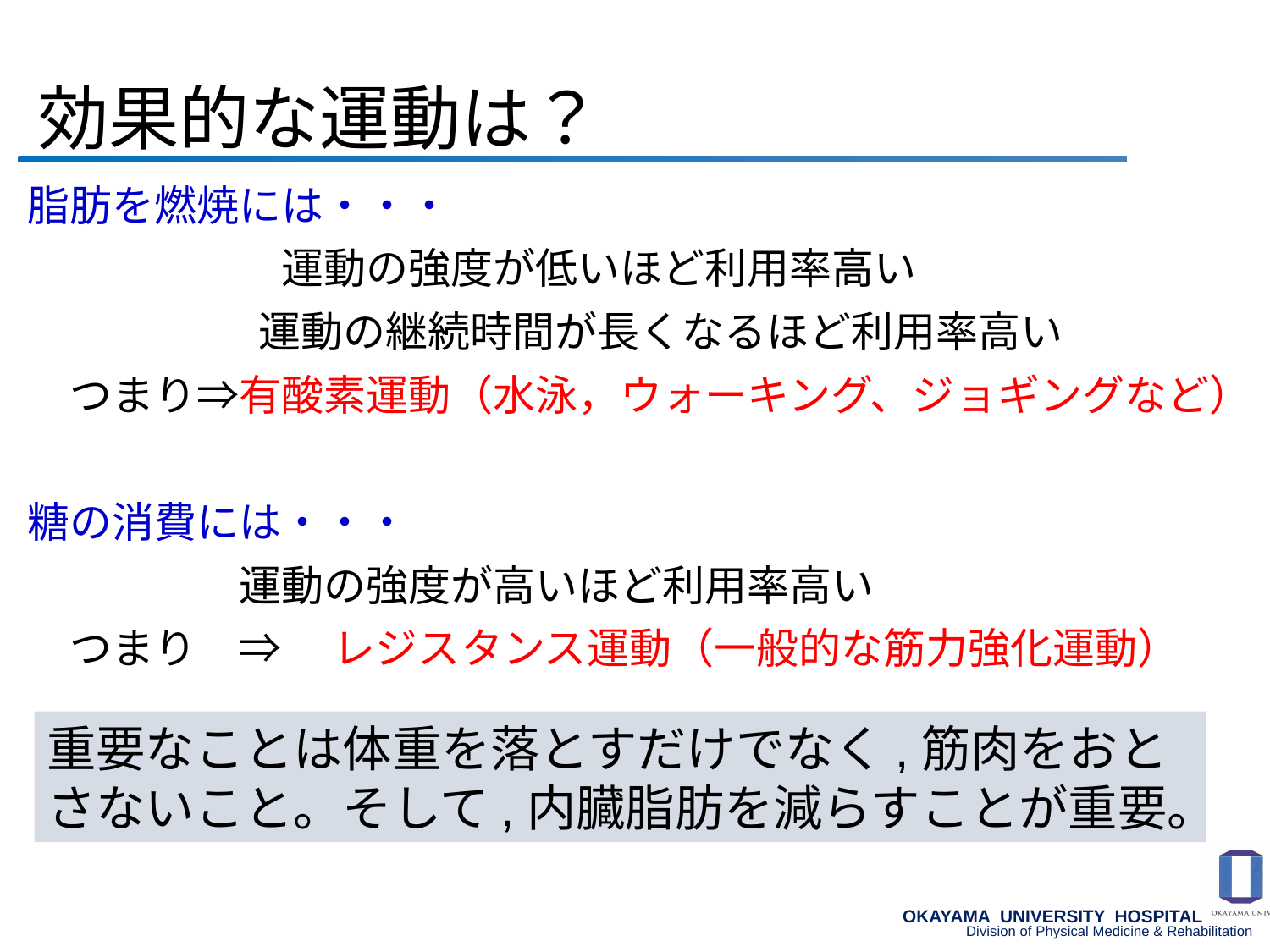

# 効果的な運動は？

脂肪を燃焼には・・・
　　　　　　運動の強度が低いほど利用率高い
　　　　　  運動の継続時間が長くなるほど利用率高い
　つまり⇒有酸素運動（水泳，ウォーキング、ジョギングなど）

糖の消費には・・・
　　　　　運動の強度が高いほど利用率高い
　つまり　⇒　 レジスタンス運動（一般的な筋力強化運動）

重要なことは体重を落とすだけでなく,筋肉をおとさないこと。そして,内臓脂肪を減らすことが重要。